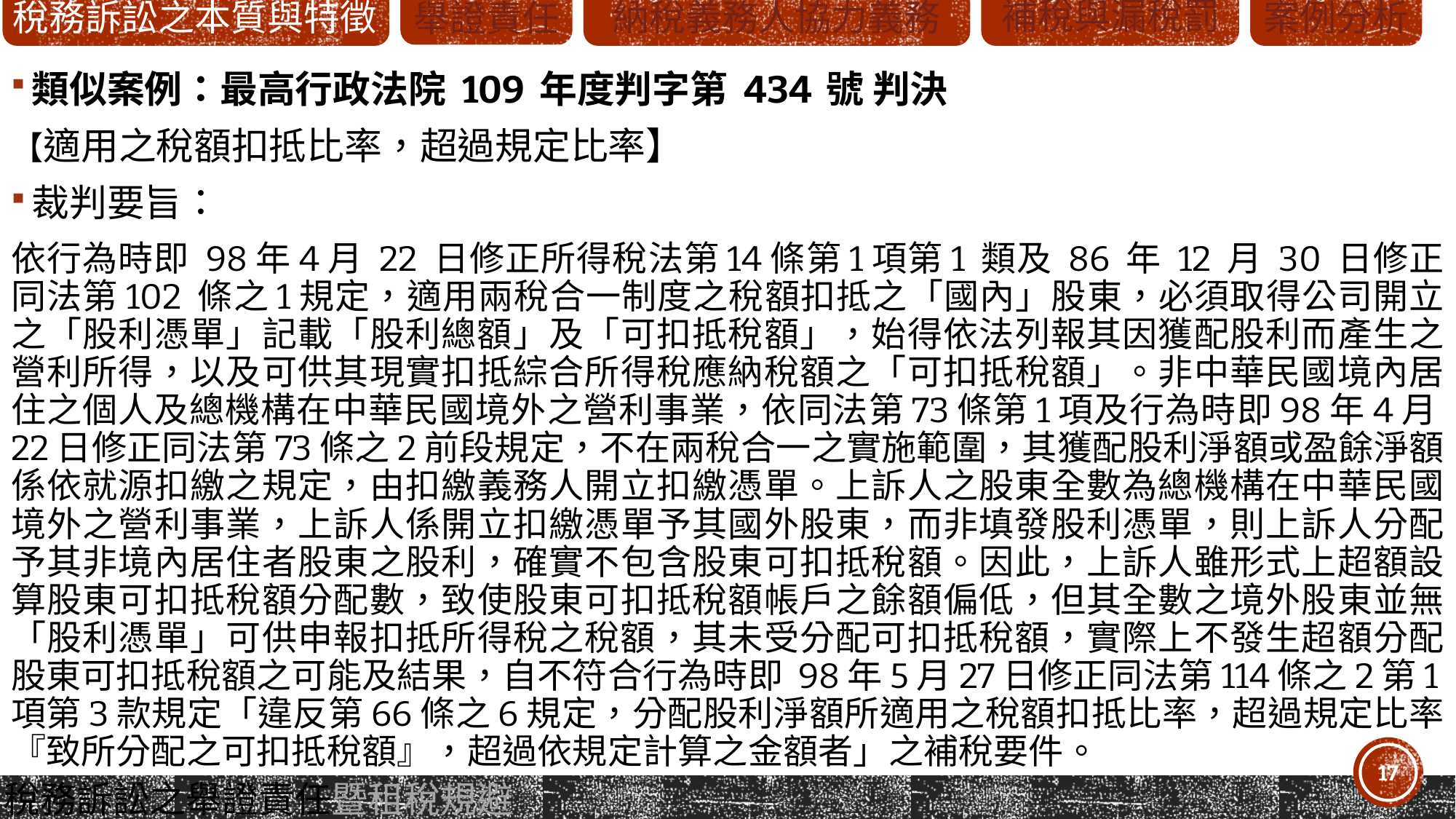

#
類似案例：最高行政法院 109 年度判字第 434 號 判決
【適用之稅額扣抵比率，超過規定比率】
裁判要旨：
依行為時即 98年4月 22 日修正所得稅法第14條第1項第1 類及 86 年 12 月 30 日修正同法第102 條之1規定，適用兩稅合一制度之稅額扣抵之「國內」股東，必須取得公司開立之「股利憑單」記載「股利總額」及「可扣抵稅額」，始得依法列報其因獲配股利而產生之營利所得，以及可供其現實扣抵綜合所得稅應納稅額之「可扣抵稅額」。非中華民國境內居住之個人及總機構在中華民國境外之營利事業，依同法第73條第1項及行為時即98年4月22日修正同法第73條之2前段規定，不在兩稅合一之實施範圍，其獲配股利淨額或盈餘淨額，係依就源扣繳之規定，由扣繳義務人開立扣繳憑單。上訴人之股東全數為總機構在中華民國境外之營利事業，上訴人係開立扣繳憑單予其國外股東，而非填發股利憑單，則上訴人分配予其非境內居住者股東之股利，確實不包含股東可扣抵稅額。因此，上訴人雖形式上超額設算股東可扣抵稅額分配數，致使股東可扣抵稅額帳戶之餘額偏低，但其全數之境外股東並無「股利憑單」可供申報扣抵所得稅之稅額，其未受分配可扣抵稅額，實際上不發生超額分配股東可扣抵稅額之可能及結果，自不符合行為時即 98年5月27日修正同法第114條之2第1項第3款規定「違反第66條之6規定，分配股利淨額所適用之稅額扣抵比率，超過規定比率，『致所分配之可扣抵稅額』，超過依規定計算之金額者」之補稅要件。